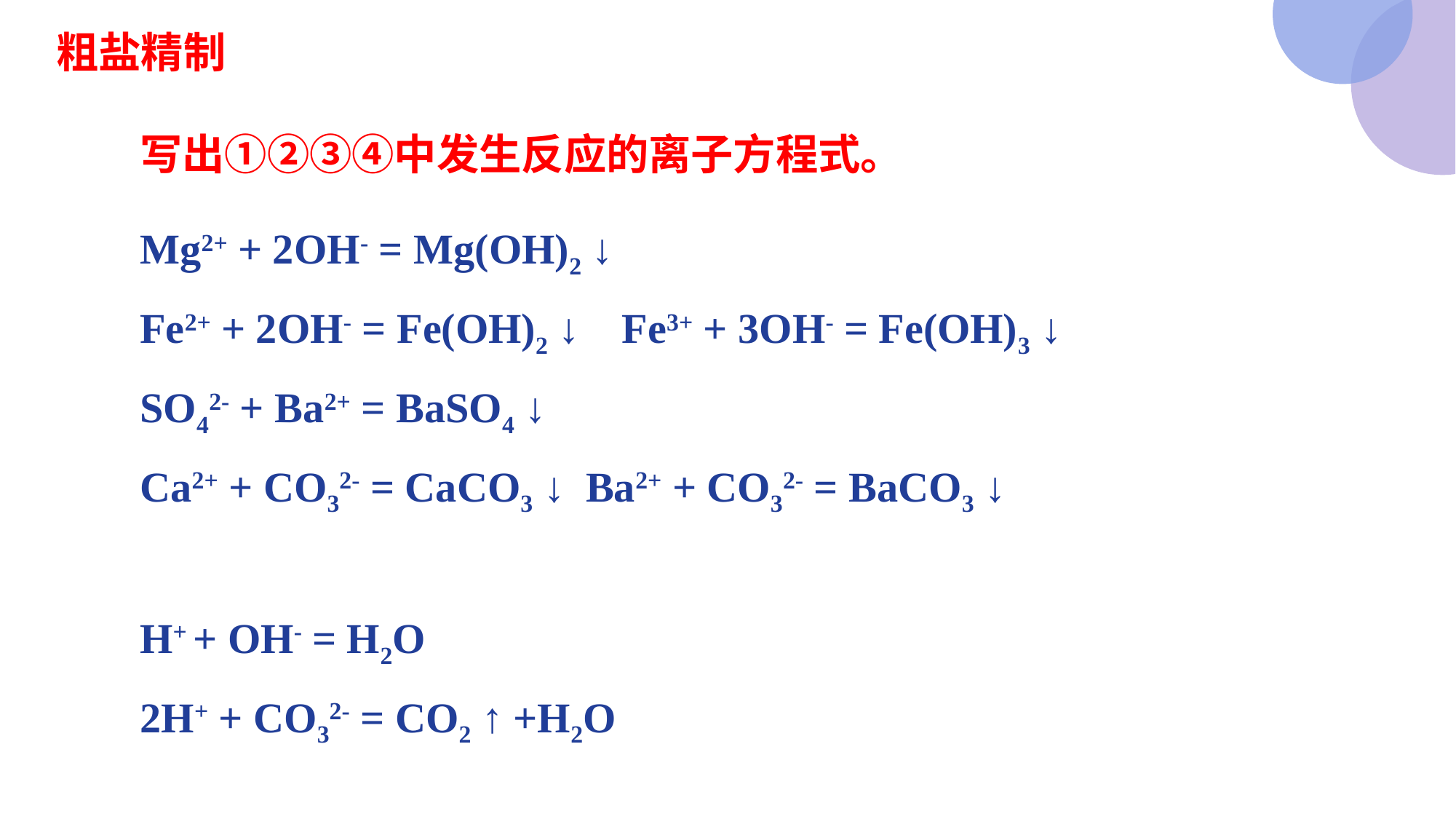

粗盐精制
写出①②③④中发生反应的离子方程式。
Mg2+ + 2OH- = Mg(OH)2 ↓
Fe2+ + 2OH- = Fe(OH)2 ↓    Fe3+ + 3OH- = Fe(OH)3 ↓
SO42- + Ba2+ = BaSO4 ↓
Ca2+ + CO32- = CaCO3 ↓  Ba2+ + CO32- = BaCO3 ↓

H+ + OH- = H2O
2H+ + CO32- = CO2 ↑ +H2O